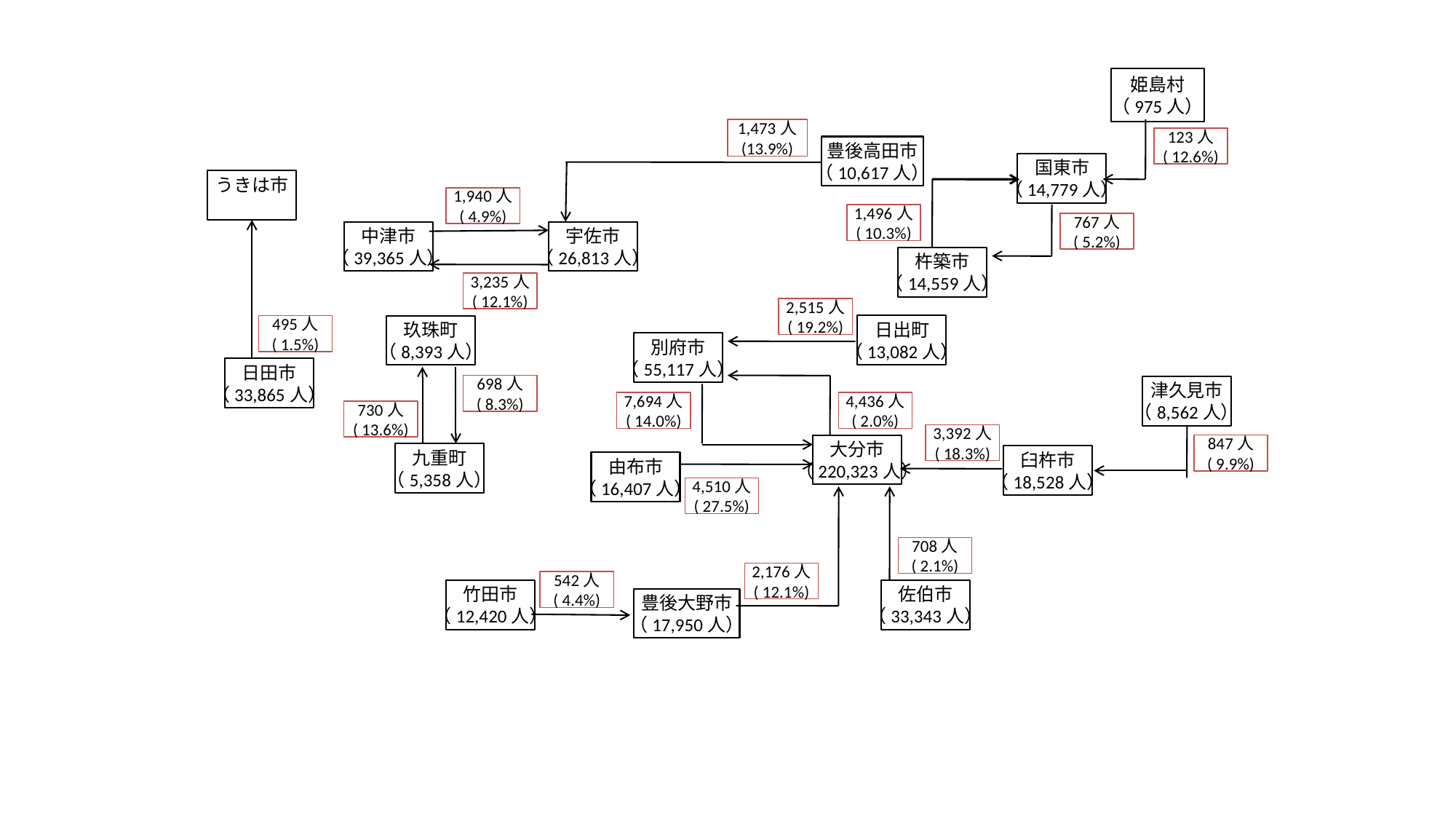

0.968
1.036
姫島村
（975人）
1,473人
(13.9%)
123人
( 12.6%)
豊後高田市
（10,617人）
国東市
（14,779人）
うきは市

1,940人
( 4.9%)
1,496人
( 10.3%)
767人
( 5.2%)
中津市
（39,365人）
宇佐市
（26,813人）
杵築市
（14,559人）
3,235人
( 12.1%)
2,515人
( 19.2%)
日出町
（13,082人）
495人
( 1.5%)
玖珠町
（8,393人）
別府市
（55,117人）
日田市
（33,865人）
698人
( 8.3%)
津久見市
（8,562人）
7,694人
( 14.0%)
4,436人
( 2.0%)
730人
( 13.6%)
3,392人
( 18.3%)
847人
( 9.9%)
大分市
（220,323人）
九重町
（5,358人）
臼杵市
（18,528人）
由布市
（16,407人）
4,510人
( 27.5%)
708人
( 2.1%)
2,176人
( 12.1%)
542人
( 4.4%)
竹田市
（12,420人）
佐伯市
（33,343人）
豊後大野市
（17,950人）